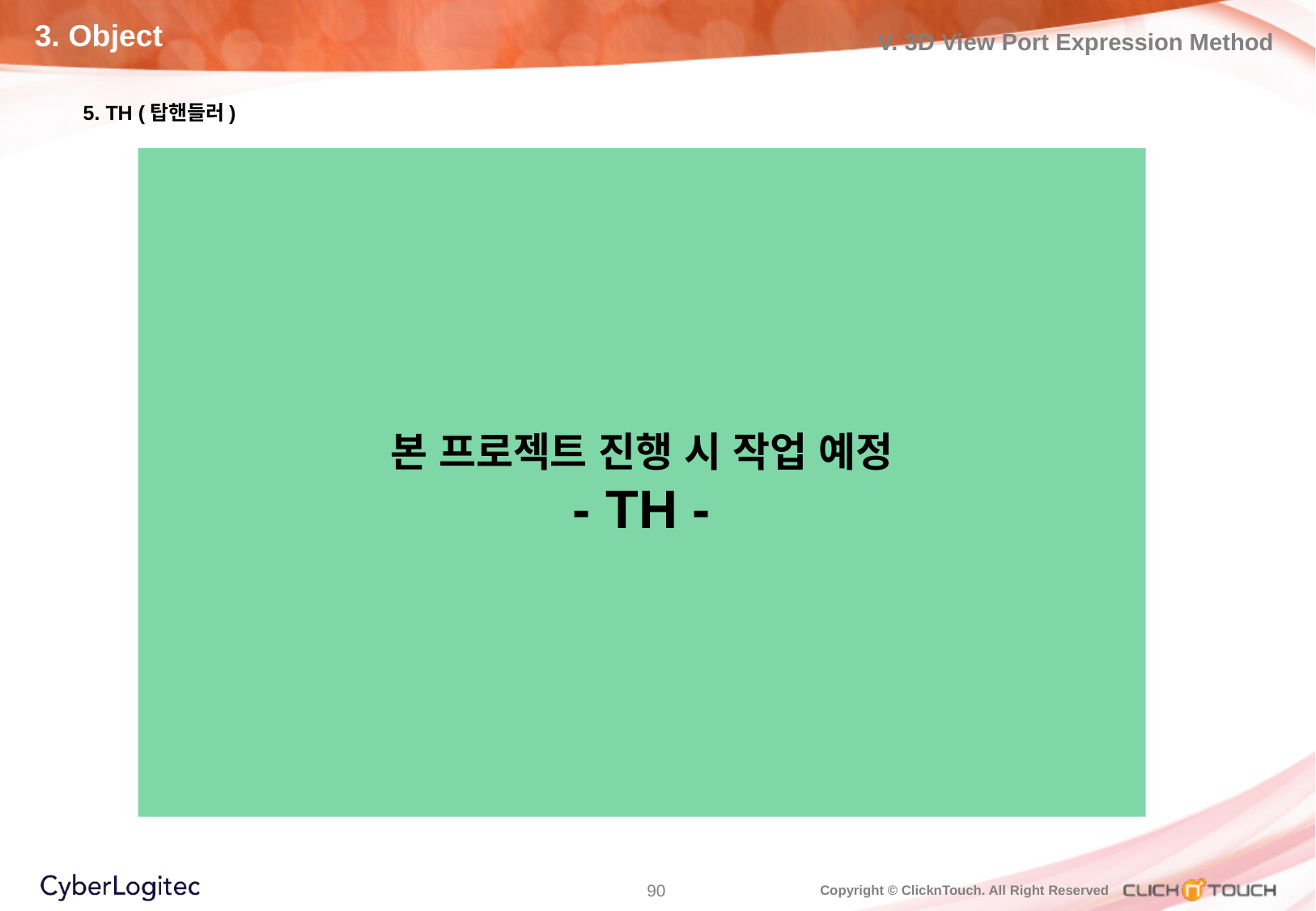

3. Object
V. 3D View Port Expression Method
5. TH (탑핸들러)
본 프로젝트 진행 시 작업 예정
- TH -